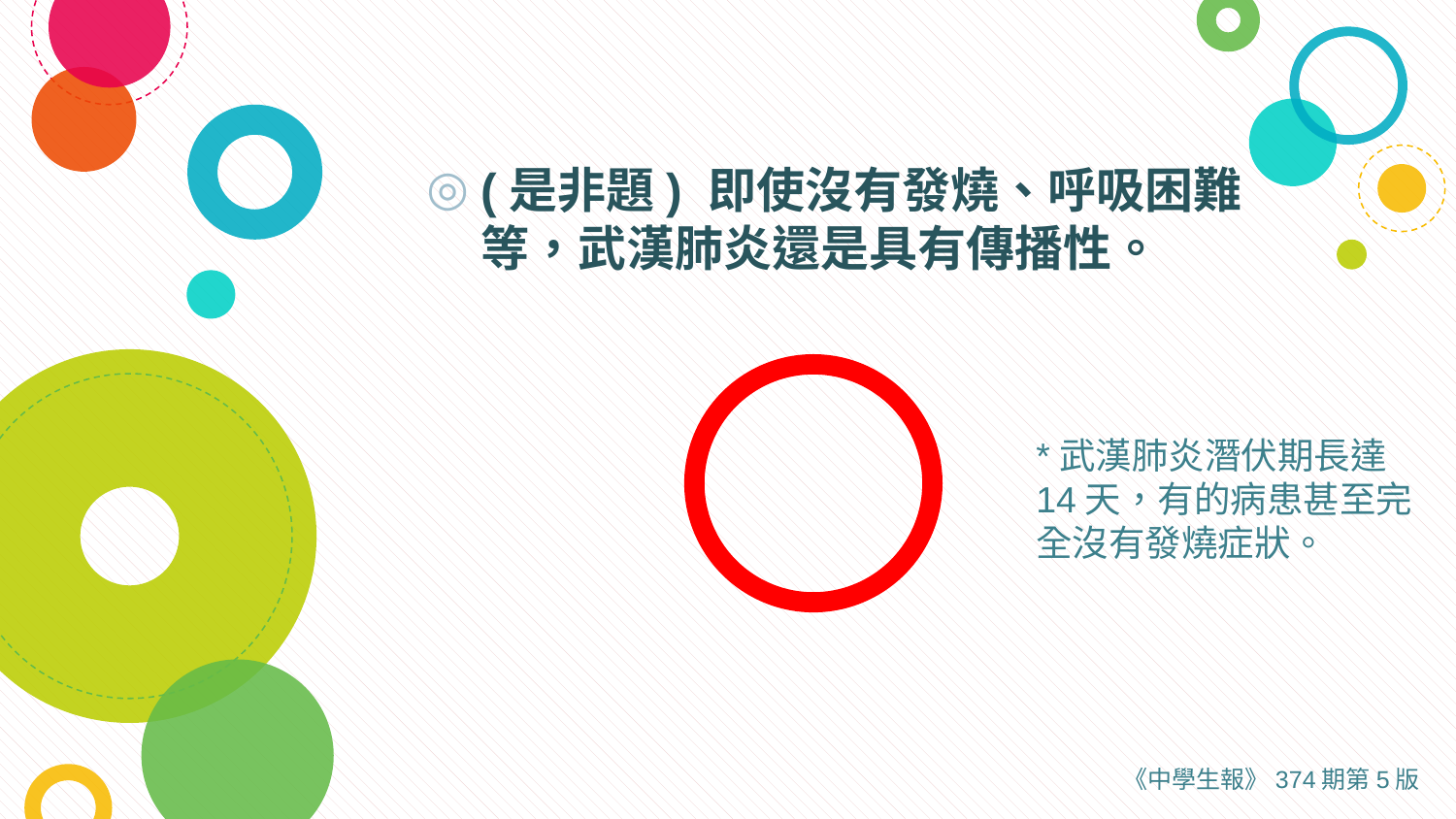

(是非題) 即使沒有發燒、呼吸困難等，武漢肺炎還是具有傳播性。

#

*武漢肺炎潛伏期長達14天，有的病患甚至完全沒有發燒症狀。
《中學生報》374期第5版